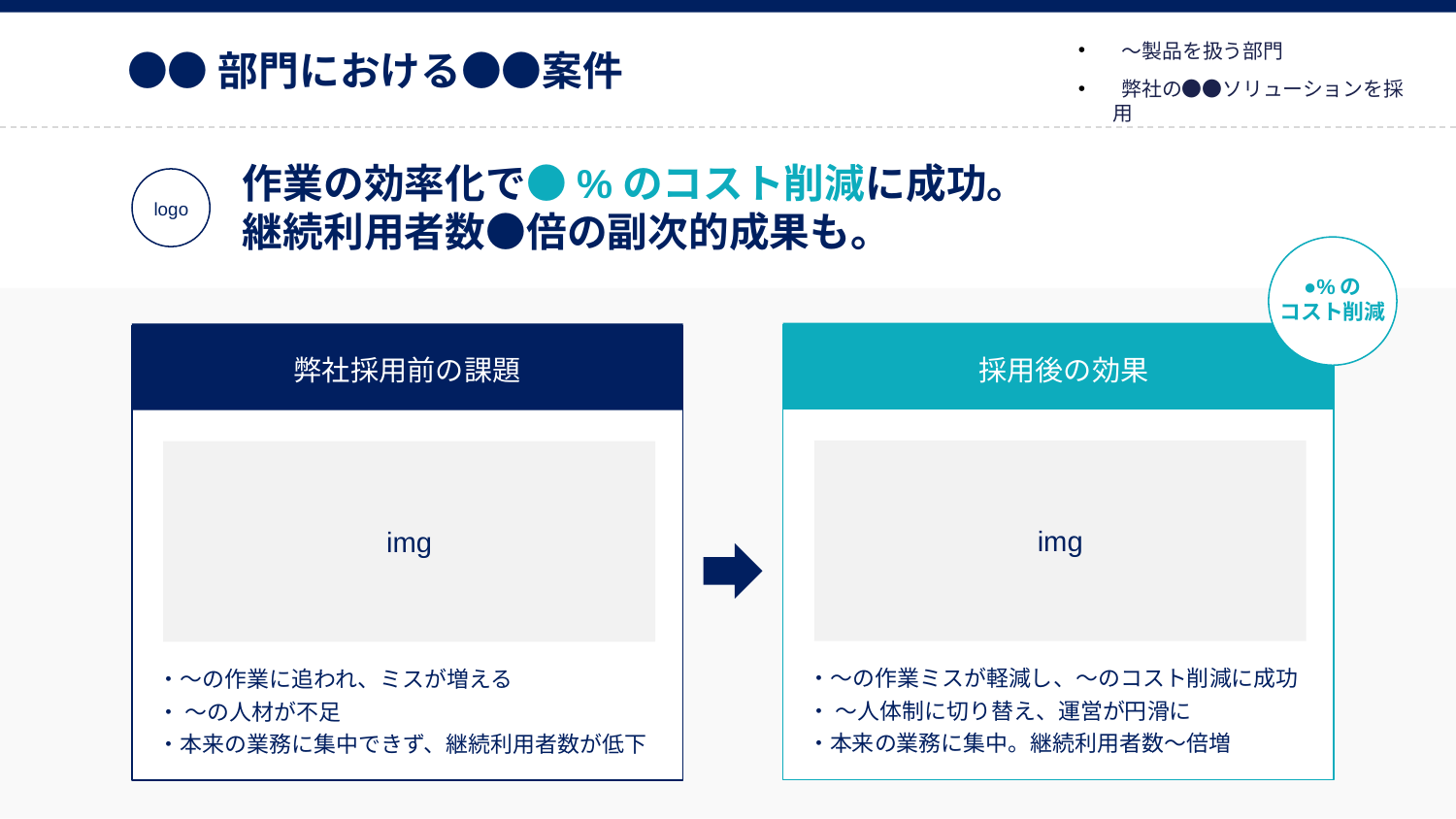

〜製品を扱う部門
 弊社の●●ソリューションを採用
●●部門における●●案件
作業の効率化で●%のコスト削減に成功。
継続利用者数●倍の副次的成果も。

logo

●%の
コスト削減

弊社採用前の課題
採用後の効果

img
img

・〜の作業ミスが軽減し、〜のコスト削減に成功
・ 〜人体制に切り替え、運営が円滑に
・本来の業務に集中。継続利用者数〜倍増
・〜の作業に追われ、ミスが増える
・ 〜の人材が不足
・本来の業務に集中できず、継続利用者数が低下